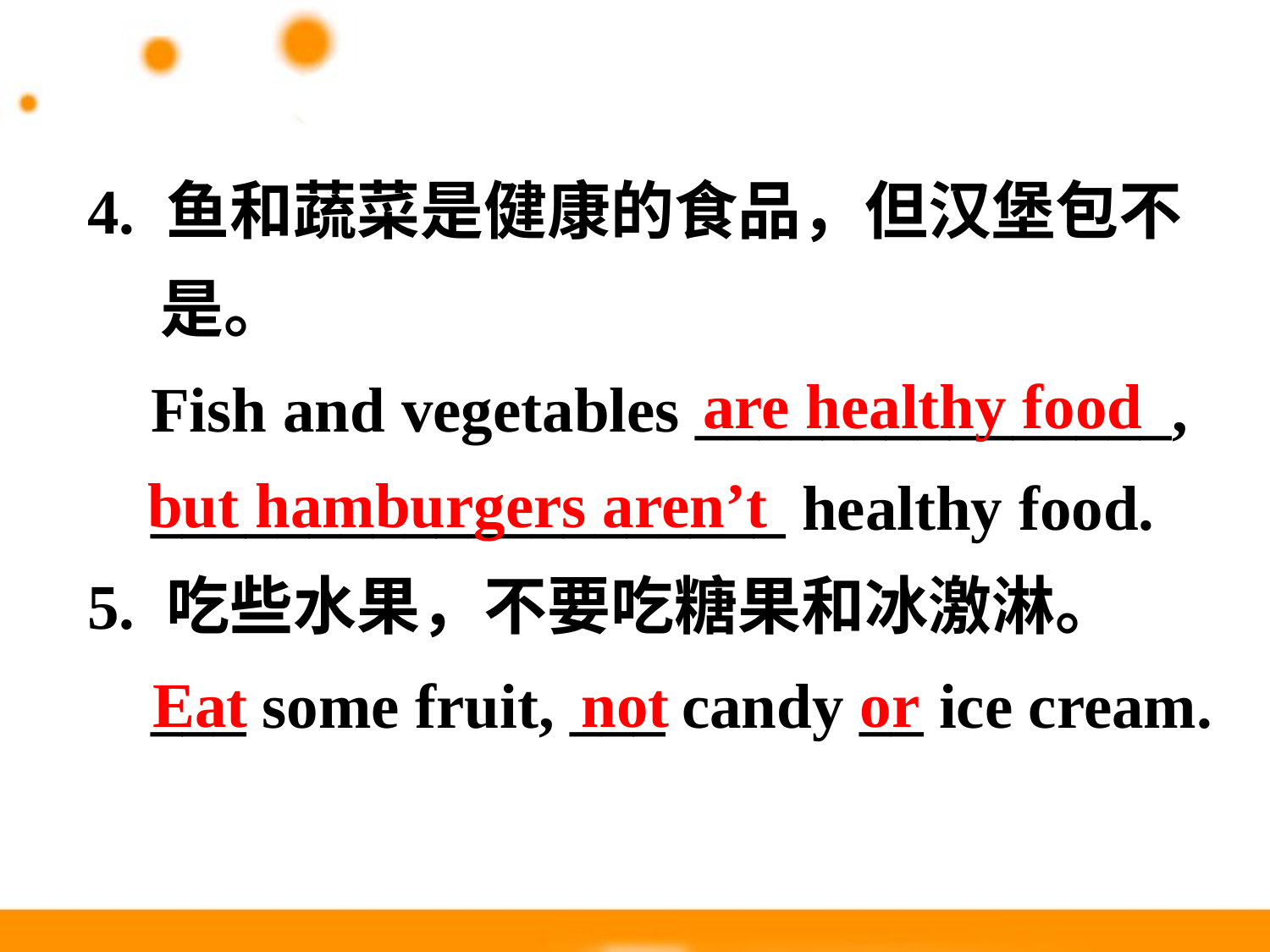

4. 鱼和蔬菜是健康的食品，但汉堡包不
    是。
    Fish and vegetables _______________,
    ____________________ healthy food.
5. 吃些水果，不要吃糖果和冰激淋。
    ___ some fruit, ___ candy __ ice cream.
                                   are healthy food
but hamburgers aren’t
Eat                     not            or